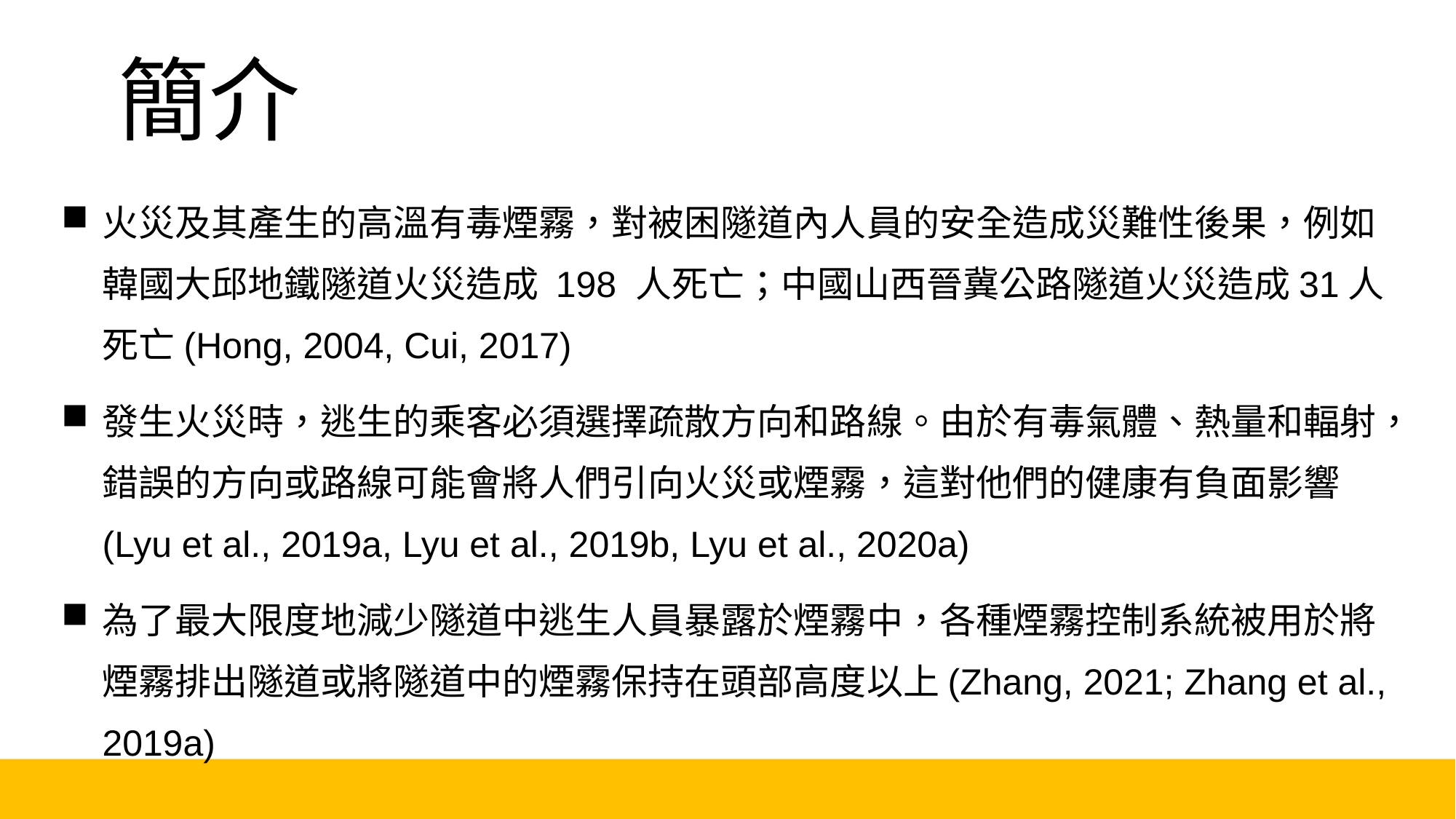

# 簡介
火災及其產生的高溫有毒煙霧，對被困隧道內人員的安全造成災難性後果，例如韓國大邱地鐵隧道火災造成 198 人死亡；中國山西晉冀公路隧道火災造成31人死亡(Hong, 2004, Cui, 2017)
發生火災時，逃生的乘客必須選擇疏散方向和路線。由於有毒氣體、熱量和輻射，錯誤的方向或路線可能會將人們引向火災或煙霧，這對他們的健康有負面影響(Lyu et al., 2019a, Lyu et al., 2019b, Lyu et al., 2020a)
為了最大限度地減少隧道中逃生人員暴露於煙霧中，各種煙霧控制系統被用於將煙霧排出隧道或將隧道中的煙霧保持在頭部高度以上(Zhang, 2021; Zhang et al., 2019a)

2